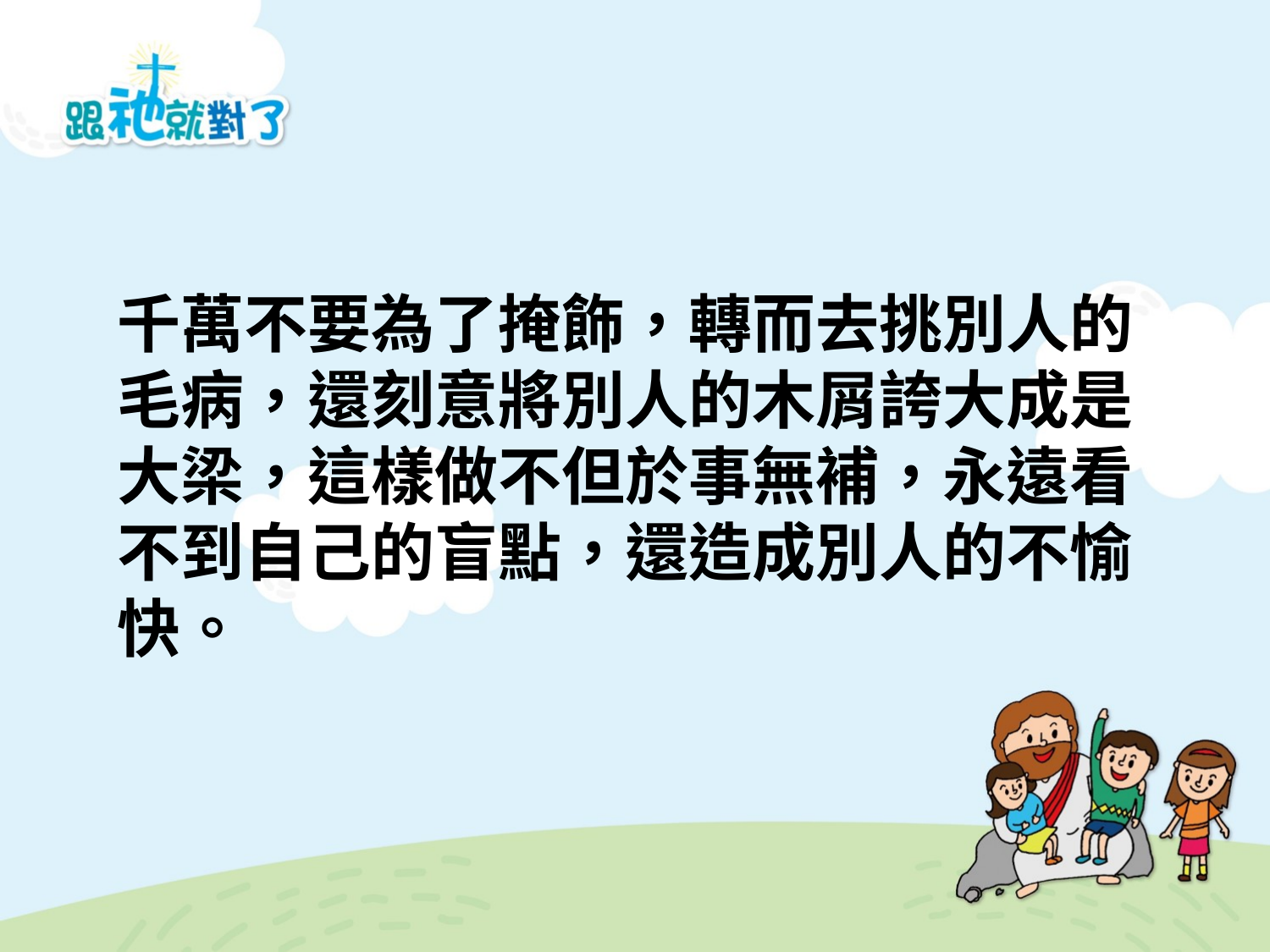

千萬不要為了掩飾，轉而去挑別人的毛病，還刻意將別人的木屑誇大成是大梁，這樣做不但於事無補，永遠看不到自己的盲點，還造成別人的不愉快。